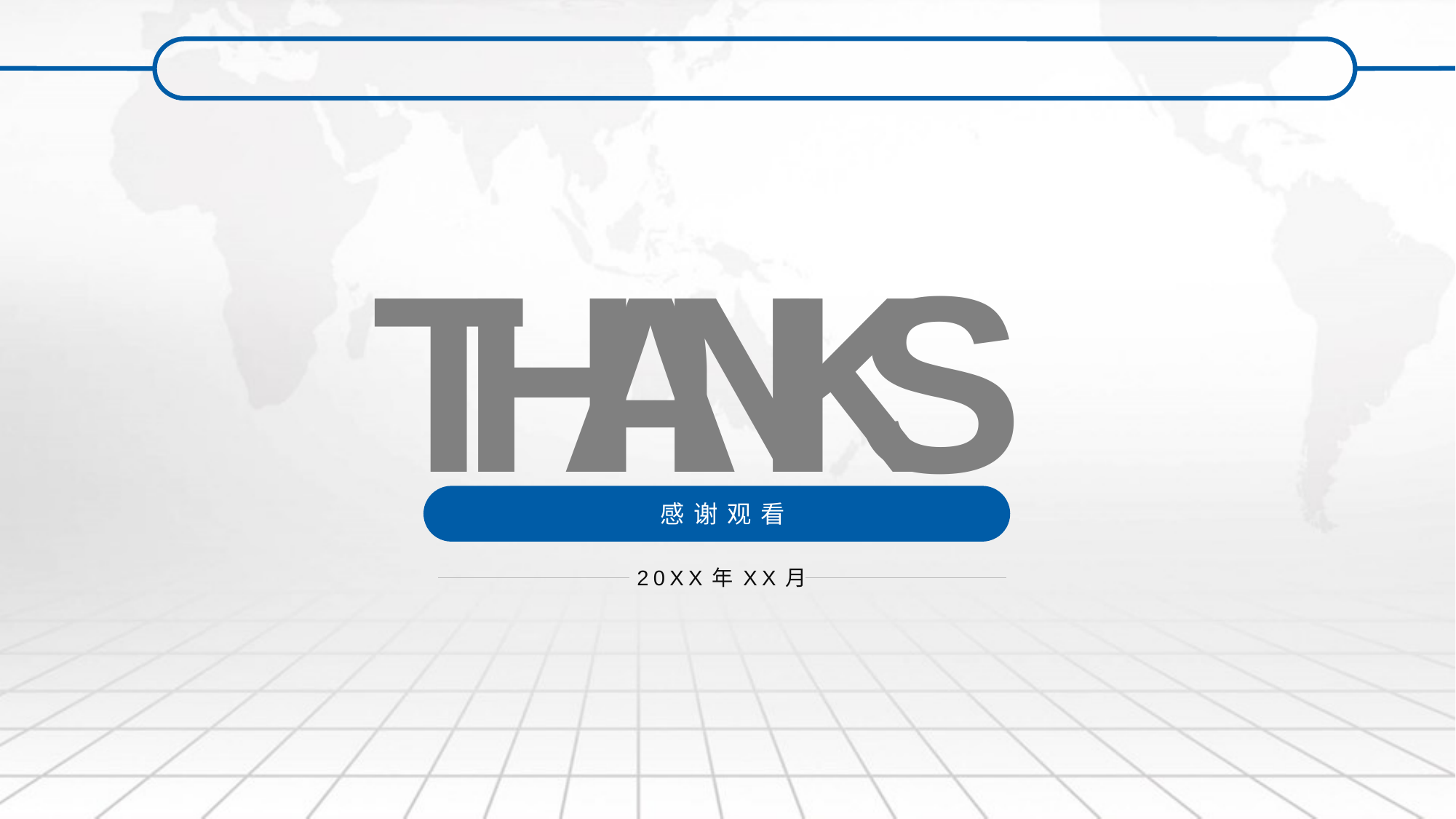

T
H
A
N
K
S

感谢观看
20XX年XX月